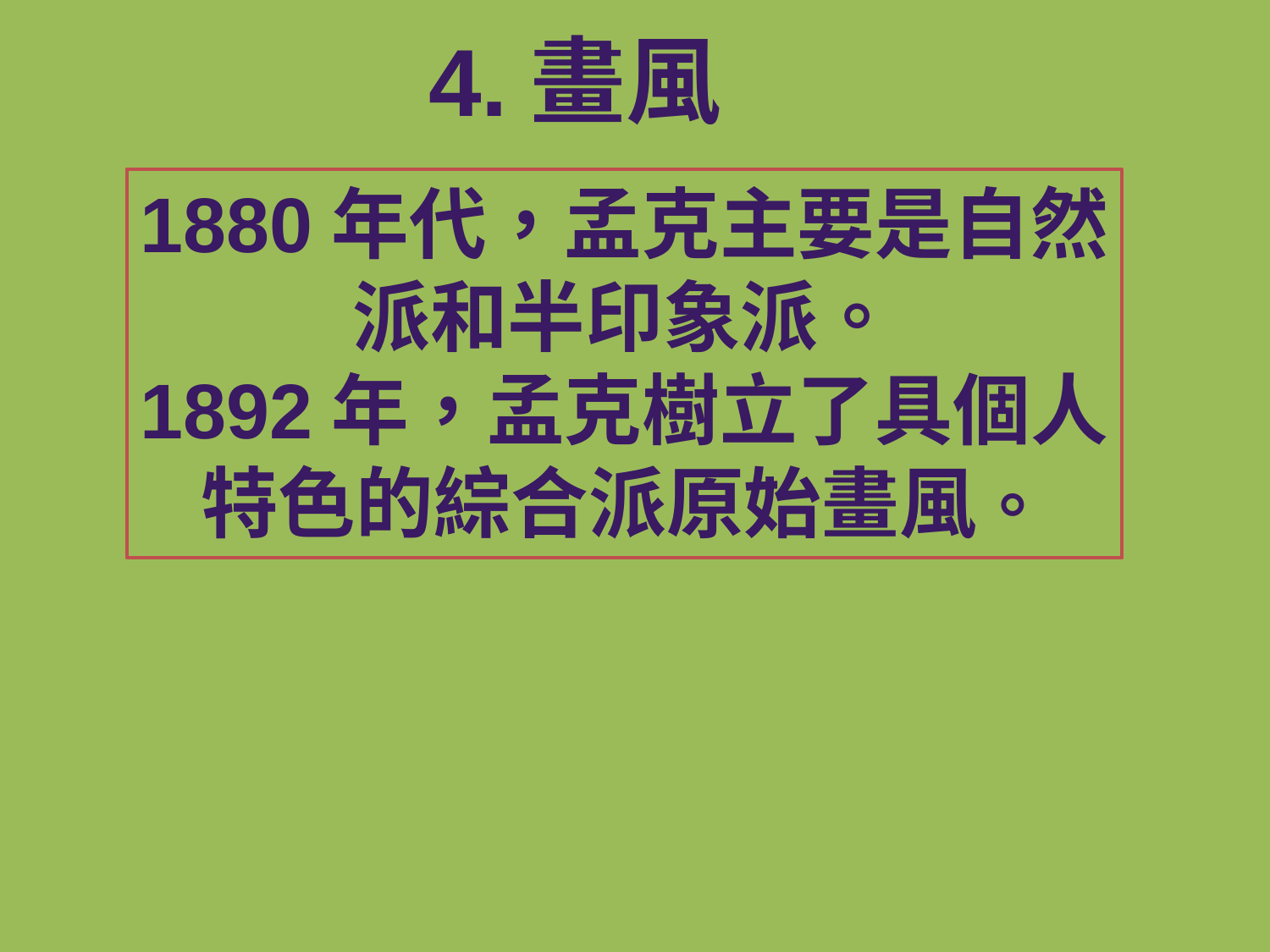

4.畫風
1880年代，孟克主要是自然派和半印象派。
1892年，孟克樹立了具個人特色的綜合派原始畫風。